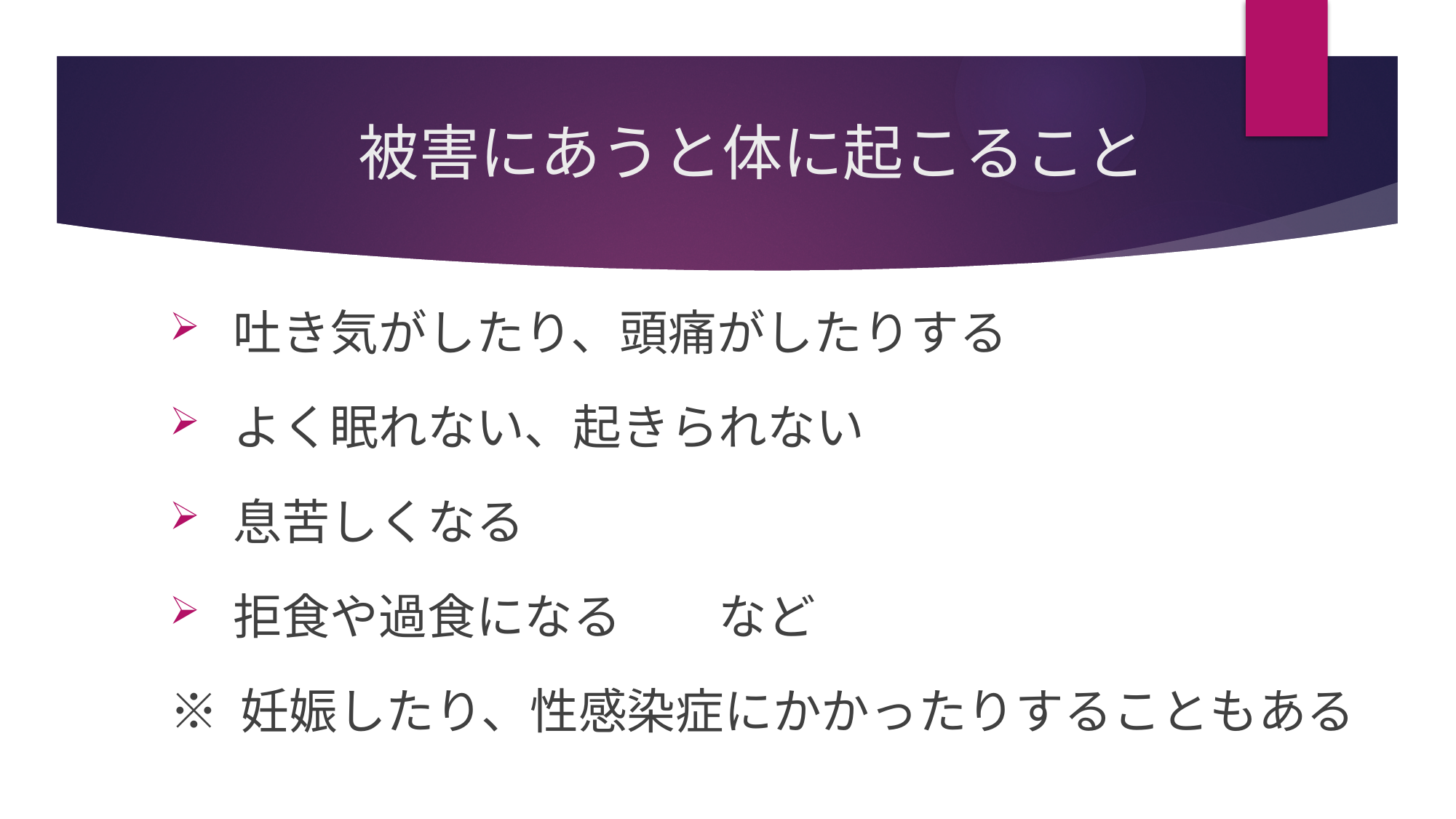

被害にあうと体に起こること
 吐き気がしたり、頭痛がしたりする
 よく眠れない、起きられない
 息苦しくなる
 拒食や過食になる　　など
※ 妊娠したり、性感染症にかかったりすることもある